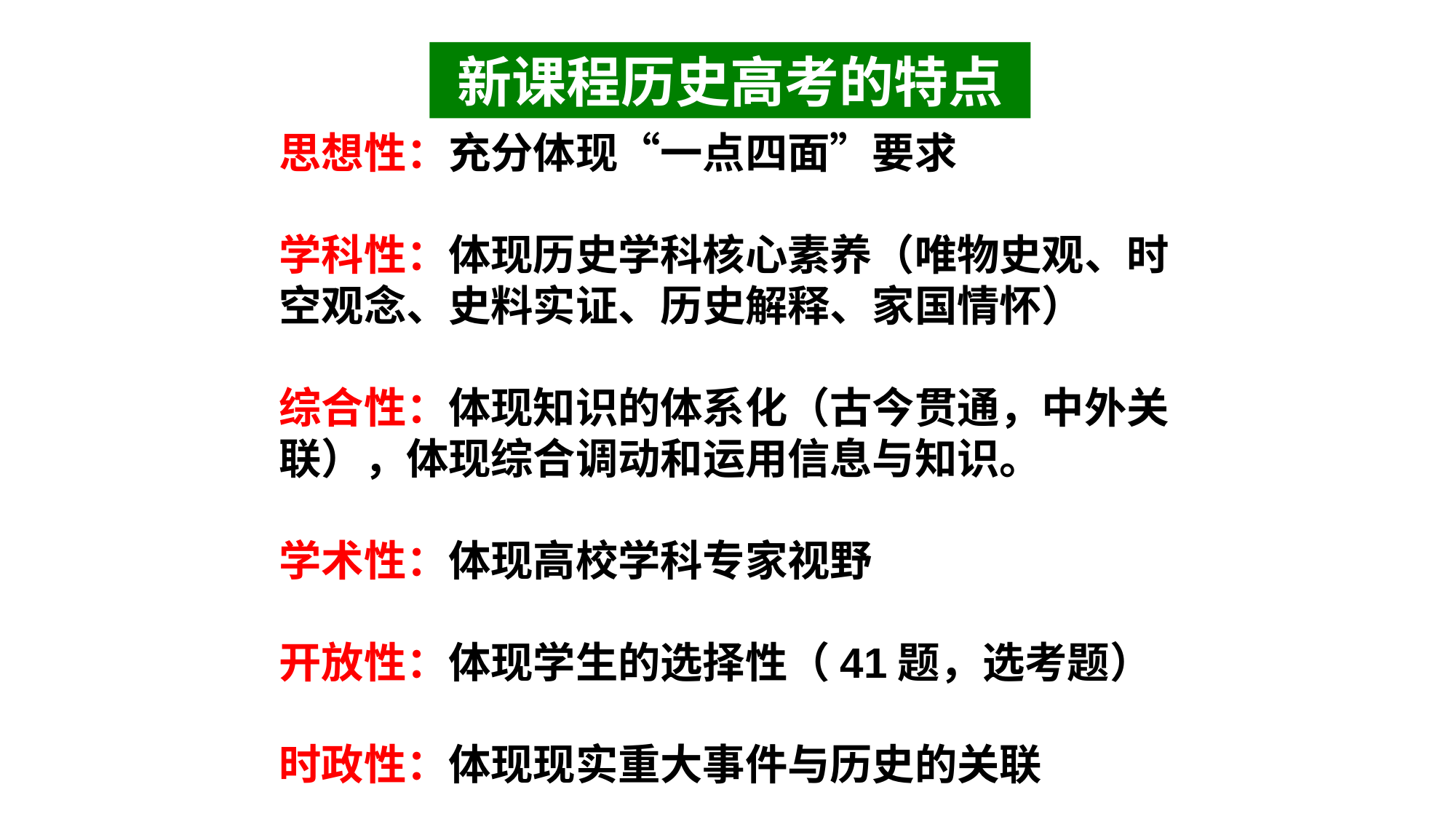

新课程历史高考的特点
思想性：充分体现“一点四面”要求

学科性：体现历史学科核心素养（唯物史观、时空观念、史料实证、历史解释、家国情怀）

综合性：体现知识的体系化（古今贯通，中外关联），体现综合调动和运用信息与知识。

学术性：体现高校学科专家视野

开放性：体现学生的选择性（41题，选考题）

时政性：体现现实重大事件与历史的关联